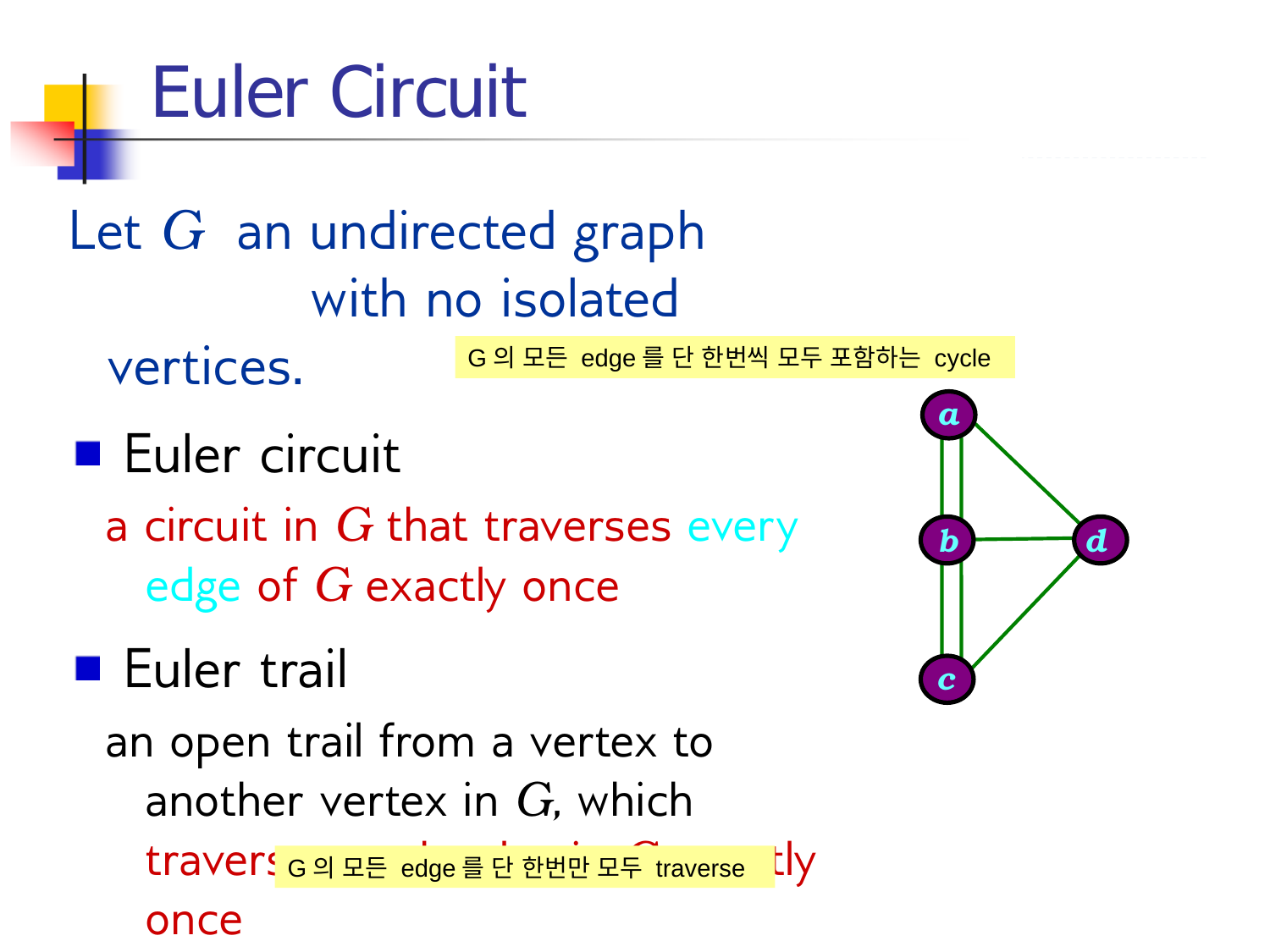

# Euler Circuit
Let G  an undirected graph                     with no isolated vertices.
 Euler circuit
a circuit in G that traverses every edge of G exactly once
 Euler trail
an open trail from a vertex to another vertex in G, which traverses each edge in G exactly once
G의 모든 edge를 단 한번씩 모두 포함하는 cycle
a

b

d

c

G의 모든 edge를 단 한번만 모두 traverse